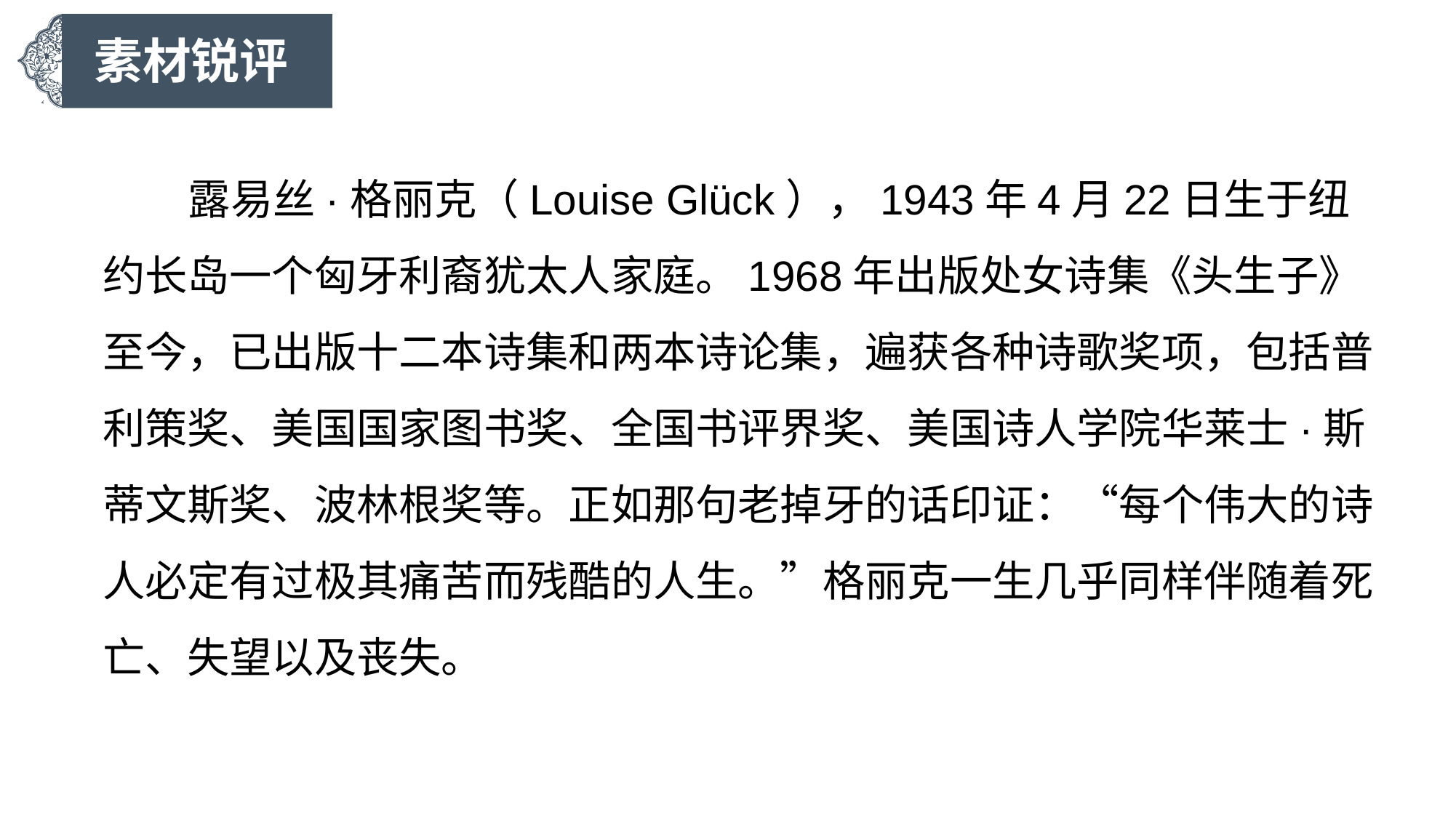

素材锐评
        露易丝·格丽克（Louise Glück），1943年4月22日生于纽约长岛一个匈牙利裔犹太人家庭。1968年出版处女诗集《头生子》至今，已出版十二本诗集和两本诗论集，遍获各种诗歌奖项，包括普利策奖、美国国家图书奖、全国书评界奖、美国诗人学院华莱士·斯蒂文斯奖、波林根奖等。正如那句老掉牙的话印证：“每个伟大的诗人必定有过极其痛苦而残酷的人生。”格丽克一生几乎同样伴随着死亡、失望以及丧失。